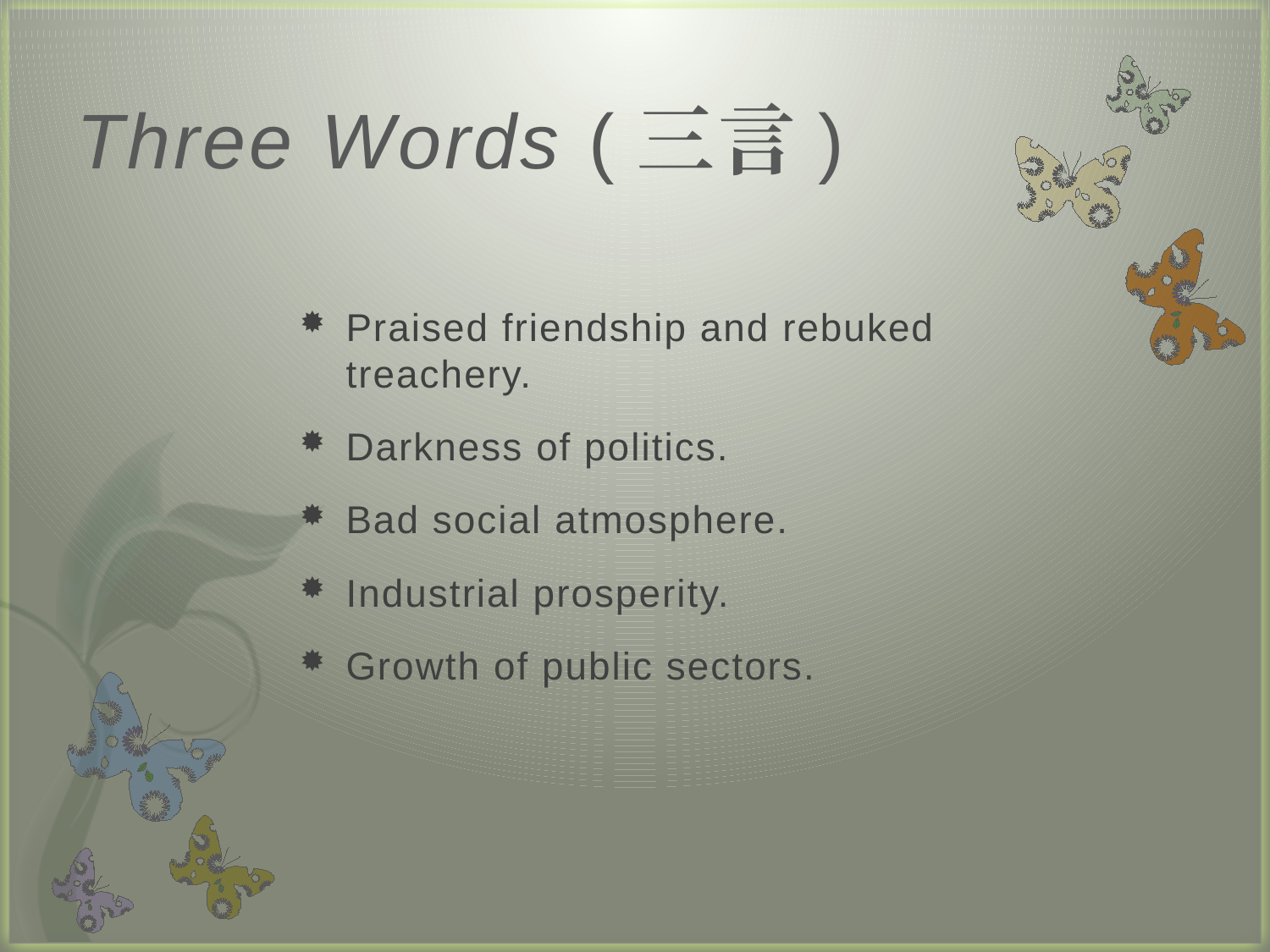

# Three Words (三言)
Praised friendship and rebuked treachery.
Darkness of politics.
Bad social atmosphere.
Industrial prosperity.
Growth of public sectors.